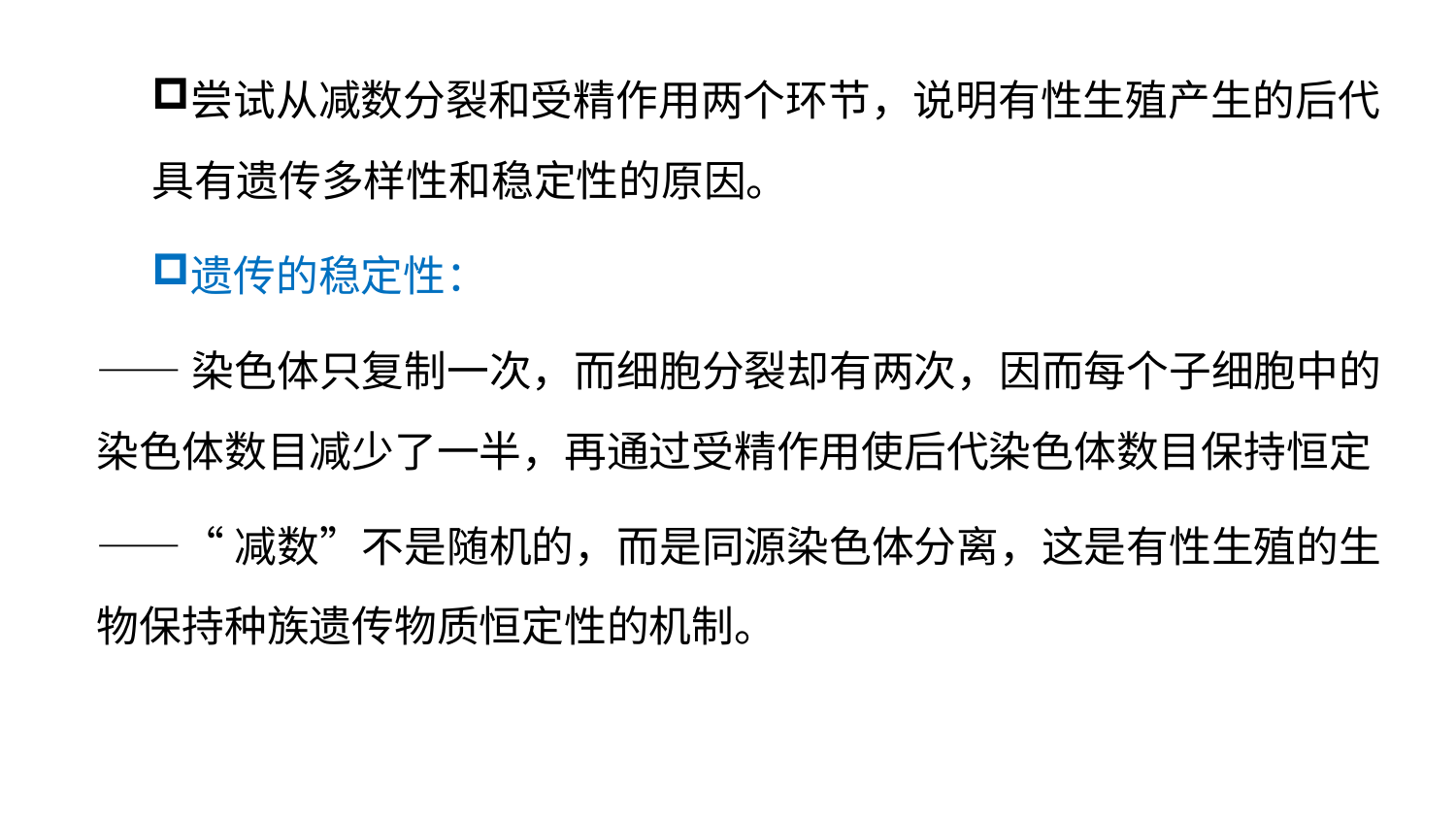

尝试从减数分裂和受精作用两个环节，说明有性生殖产生的后代具有遗传多样性和稳定性的原因。
遗传的稳定性：
——染色体只复制一次，而细胞分裂却有两次，因而每个子细胞中的染色体数目减少了一半，再通过受精作用使后代染色体数目保持恒定
——“减数”不是随机的，而是同源染色体分离，这是有性生殖的生物保持种族遗传物质恒定性的机制。